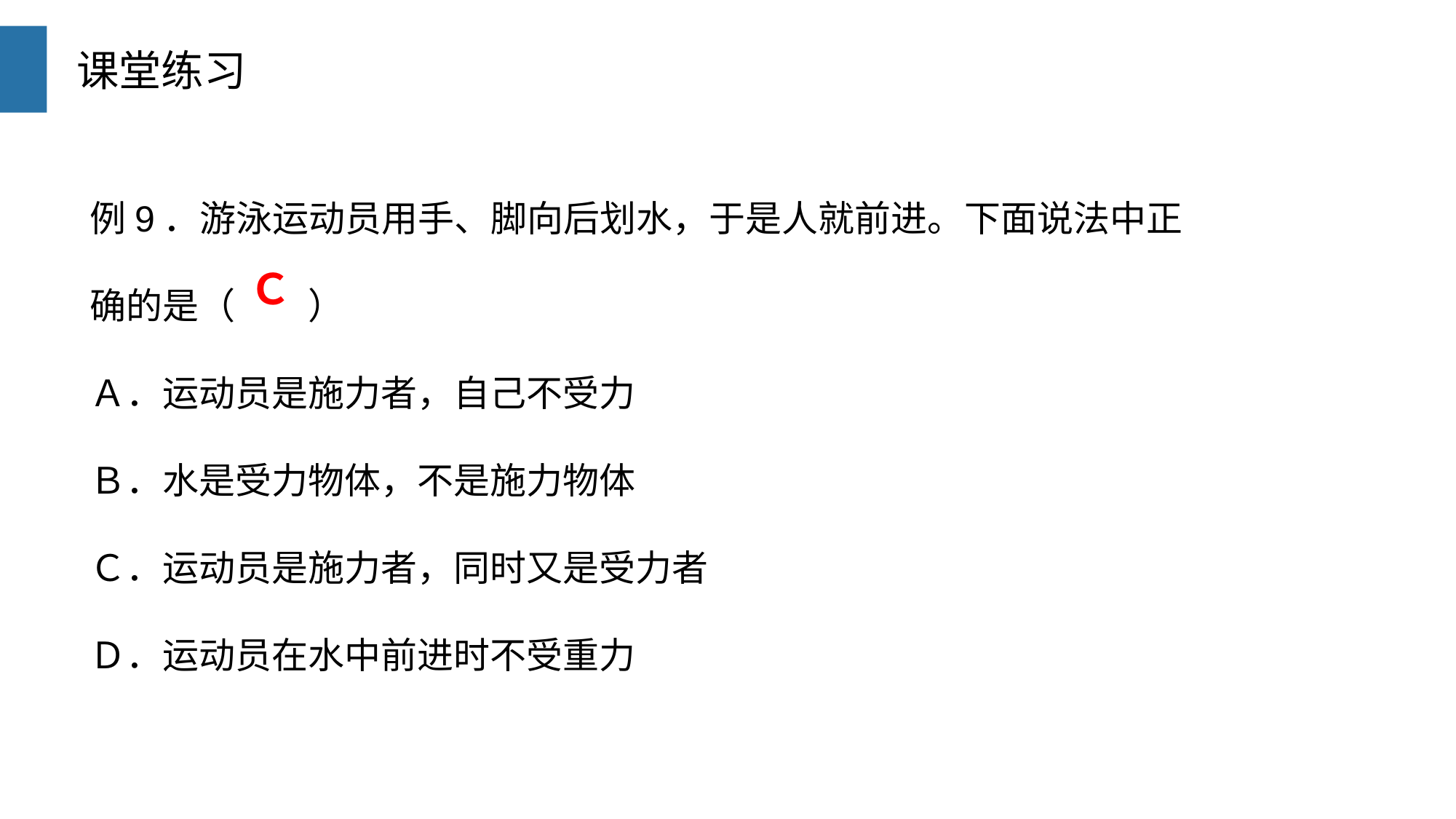

课堂练习
例9．游泳运动员用手、脚向后划水，于是人就前进。下面说法中正确的是（　　）
Ａ．运动员是施力者，自己不受力
Ｂ．水是受力物体，不是施力物体
Ｃ．运动员是施力者，同时又是受力者
Ｄ．运动员在水中前进时不受重力
Ｃ